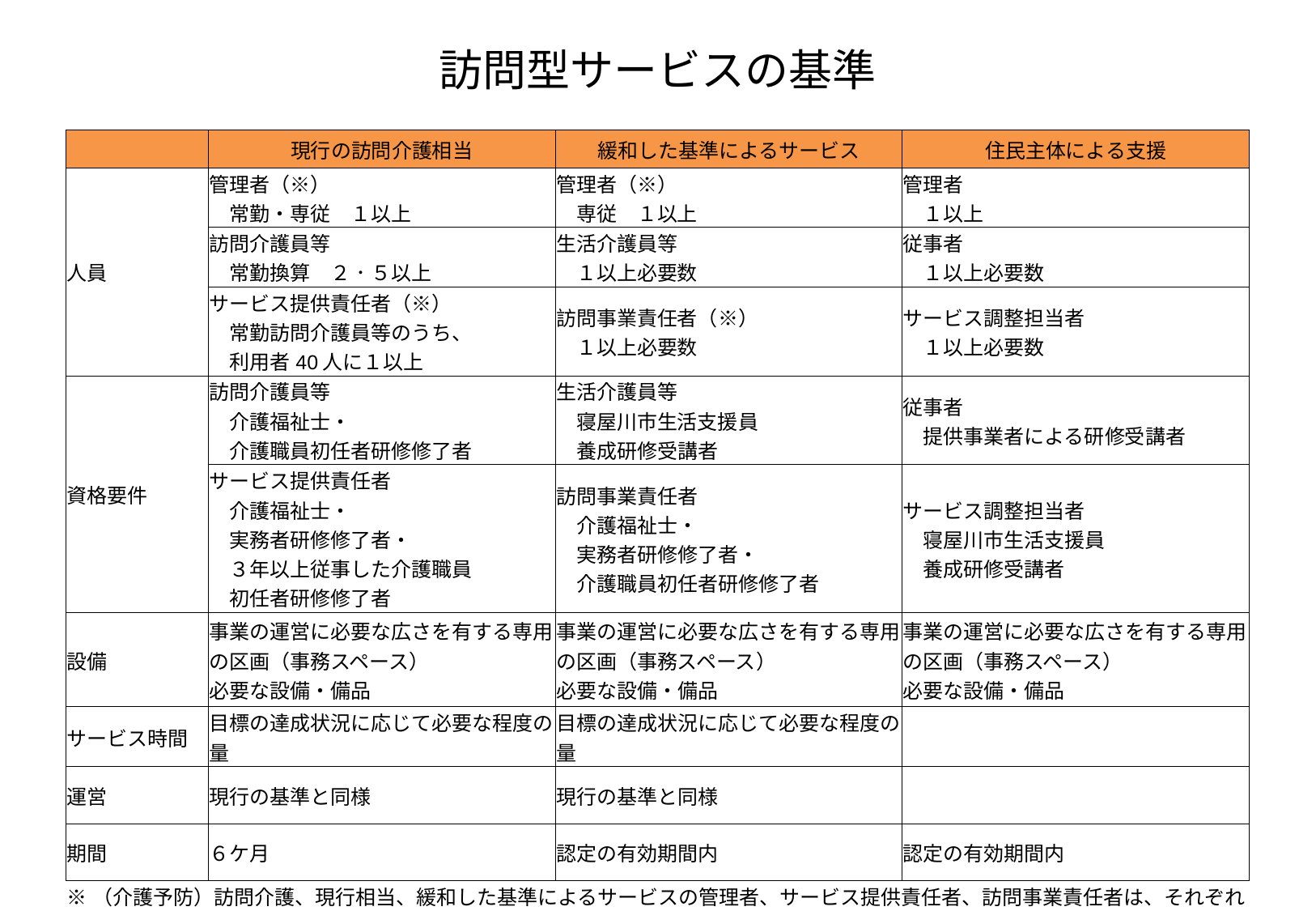

# 訪問型サービスの基準
|  | 現行の訪問介護相当 | 緩和した基準によるサービス | 住民主体による支援 |
| --- | --- | --- | --- |
| 人員 | 管理者（※） 　常勤・専従　１以上 | 管理者（※） 　専従　１以上 | 管理者 　１以上 |
|  | 訪問介護員等 　常勤換算　２．５以上 | 生活介護員等 　１以上必要数 | 従事者 　１以上必要数 |
|  | サービス提供責任者（※） 　常勤訪問介護員等のうち、 　利用者40人に１以上 | 訪問事業責任者（※） 　１以上必要数 | サービス調整担当者 　１以上必要数 |
| 資格要件 | 訪問介護員等 　介護福祉士・ 　介護職員初任者研修修了者 | 生活介護員等 　寝屋川市生活支援員 　養成研修受講者 | 従事者 　提供事業者による研修受講者 |
|  | サービス提供責任者 　介護福祉士・ 　実務者研修修了者・ 　３年以上従事した介護職員 　初任者研修修了者 | 訪問事業責任者 　介護福祉士・ 　実務者研修修了者・ 　介護職員初任者研修修了者 | サービス調整担当者 　寝屋川市生活支援員 　養成研修受講者 |
| 設備 | 事業の運営に必要な広さを有する専用の区画（事務スペース） 必要な設備・備品 | 事業の運営に必要な広さを有する専用の区画（事務スペース） 必要な設備・備品 | 事業の運営に必要な広さを有する専用の区画（事務スペース） 必要な設備・備品 |
| サービス時間 | 目標の達成状況に応じて必要な程度の量 | 目標の達成状況に応じて必要な程度の量 |  |
| 運営 | 現行の基準と同様 | 現行の基準と同様 |  |
| 期間 | ６ケ月 | 認定の有効期間内 | 認定の有効期間内 |
| ※（介護予防）訪問介護、現行相当、緩和した基準によるサービスの管理者、サービス提供責任者、訪問事業責任者は、それぞれの事業において、業務に支障のない範囲で兼務可能とする（一体的に実施している場合に限る）. |  |  |  |